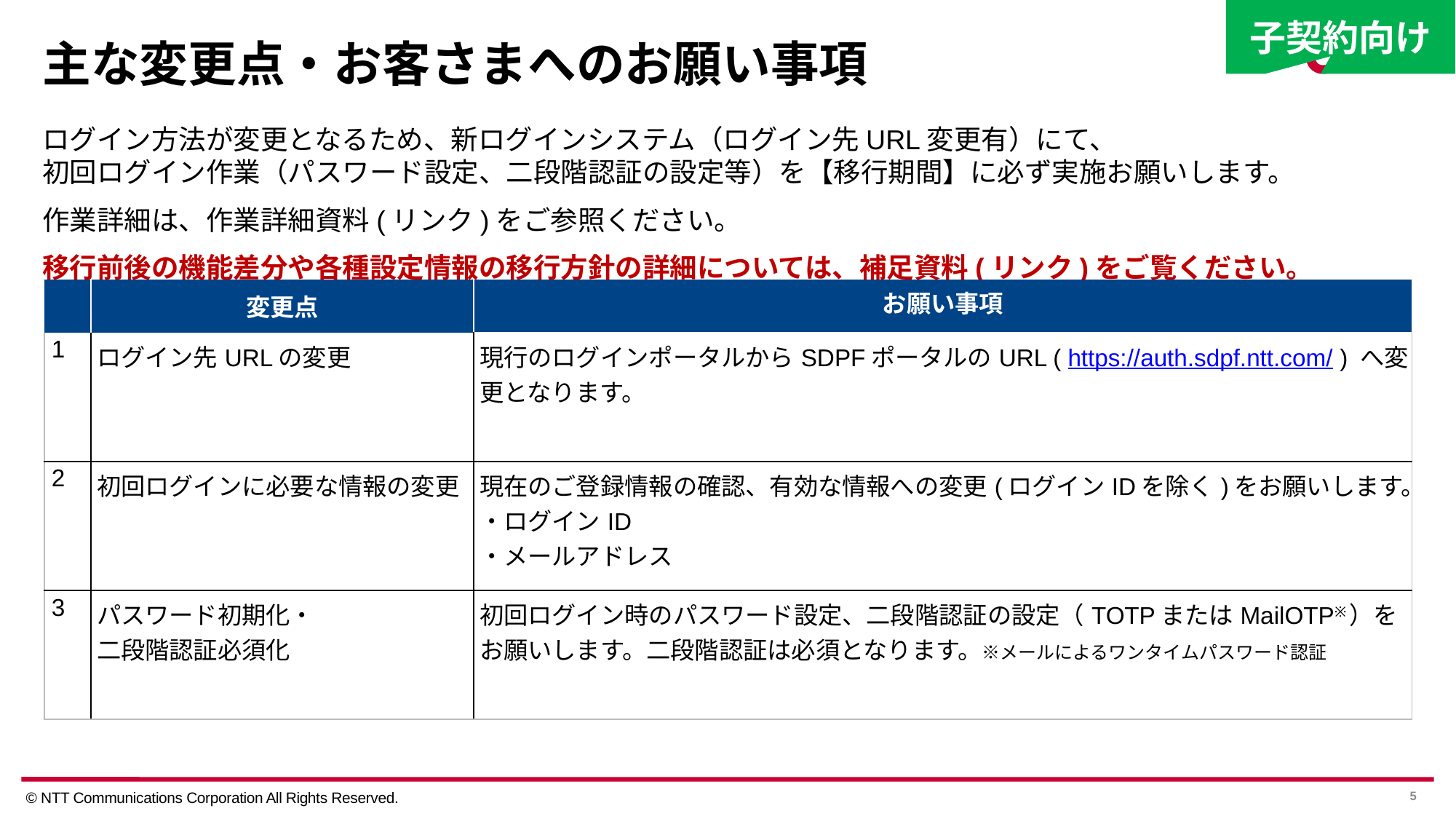

子契約向け
# 主な変更点・お客さまへのお願い事項
ログイン方法が変更となるため、新ログインシステム（ログイン先URL変更有）にて、
初回ログイン作業（パスワード設定、二段階認証の設定等）を【移行期間】に必ず実施お願いします。
作業詳細は、作業詳細資料(リンク)をご参照ください。
移行前後の機能差分や各種設定情報の移行方針の詳細については、補足資料(リンク)をご覧ください。

|  | 変更点 | お願い事項 |
| --- | --- | --- |
| 1 | ログイン先URLの変更 | 現行のログインポータルからSDPFポータルのURL ( https://auth.sdpf.ntt.com/ ) へ変更となります。 |
| 2 | 初回ログインに必要な情報の変更 | 現在のご登録情報の確認、有効な情報への変更(ログインIDを除く)をお願いします。 ・ログインID ・メールアドレス |
| 3 | パスワード初期化・ 二段階認証必須化 | 初回ログイン時のパスワード設定、二段階認証の設定（TOTPまたはMailOTP※）をお願いします。二段階認証は必須となります。※メールによるワンタイムパスワード認証 |